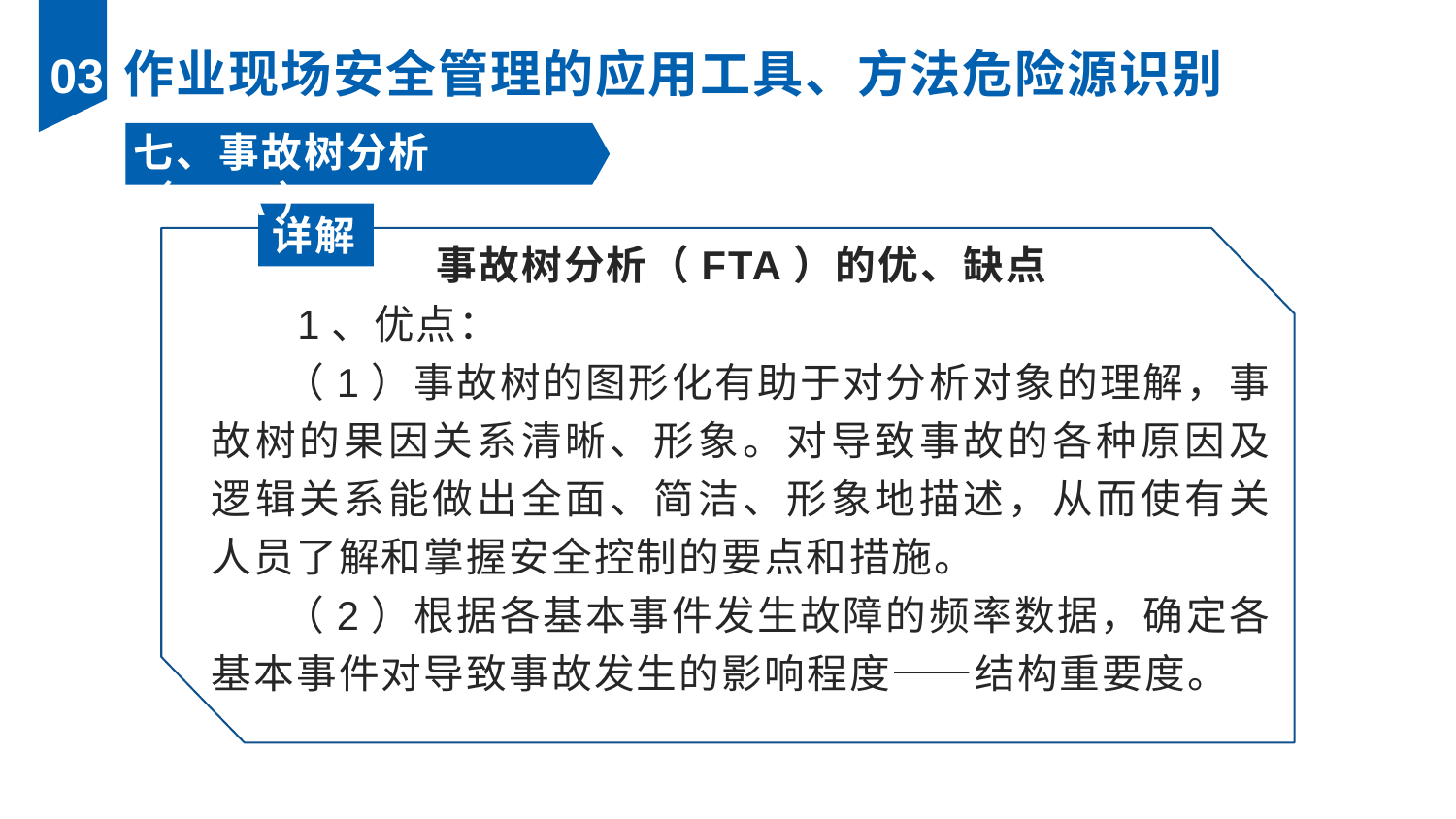

作业现场安全管理的应用工具、方法危险源识别
03
七、事故树分析（FTA）

详解

事故树分析（FTA）的优、缺点
 1、优点：
（1）事故树的图形化有助于对分析对象的理解，事故树的果因关系清晰、形象。对导致事故的各种原因及逻辑关系能做出全面、简洁、形象地描述，从而使有关人员了解和掌握安全控制的要点和措施。
（2）根据各基本事件发生故障的频率数据，确定各基本事件对导致事故发生的影响程度——结构重要度。